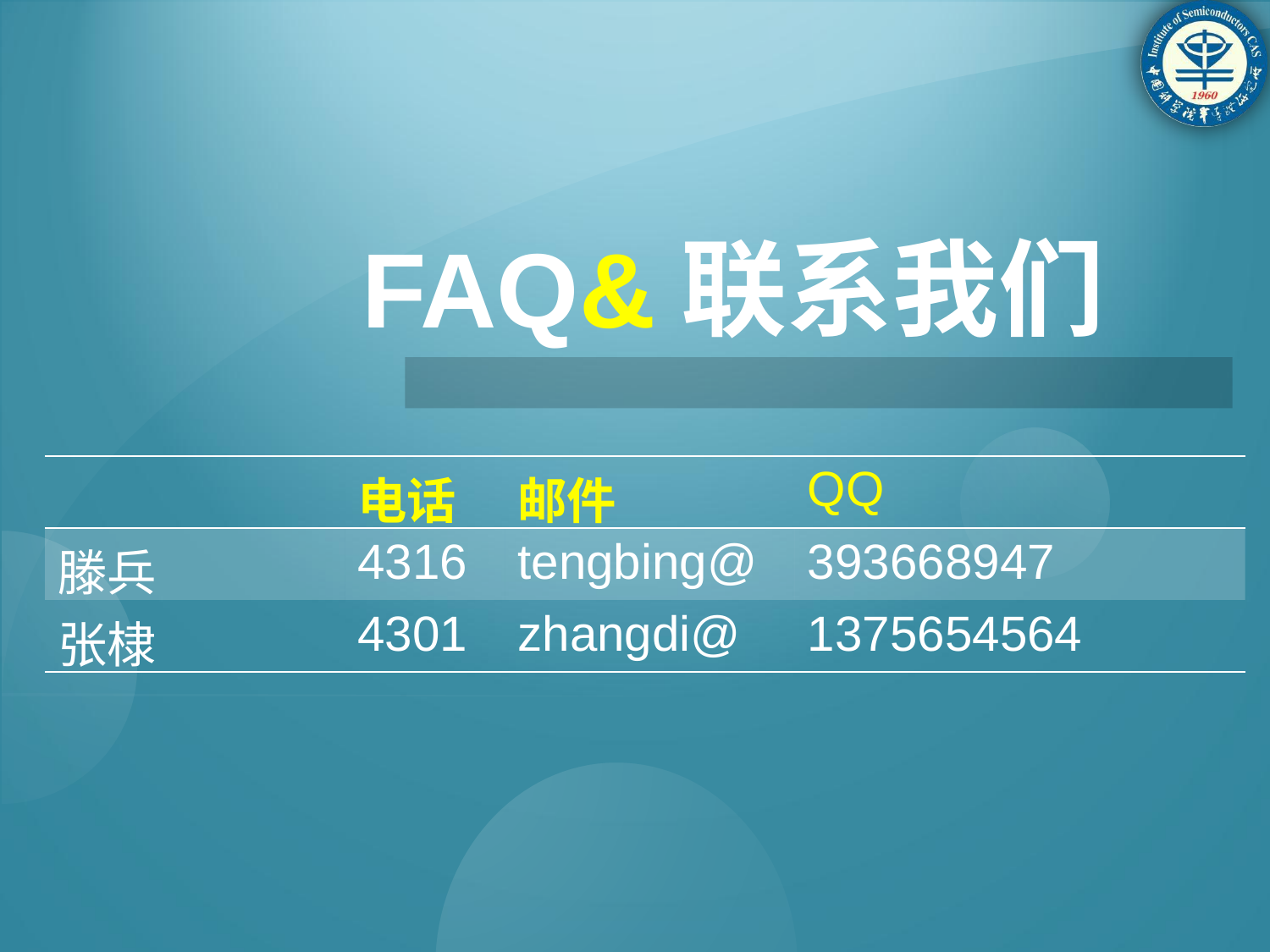

FAQ&联系我们

|  | 电话 | 邮件 | QQ |
| --- | --- | --- | --- |
| 滕兵 | 4316 | tengbing@ | 393668947 |
| 张棣 | 4301 | zhangdi@ | 1375654564 |